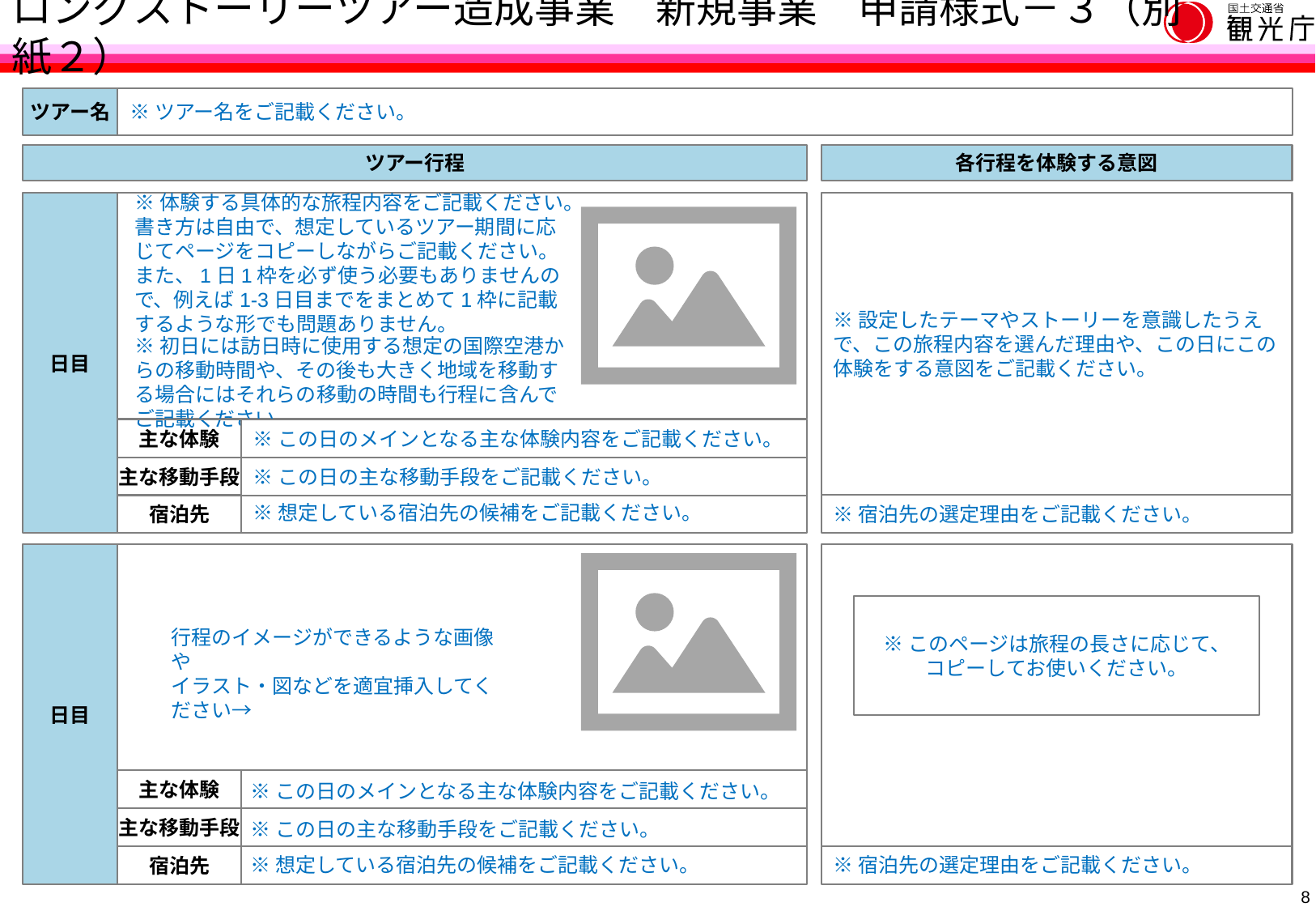

ロングストーリーツアー造成事業　新規事業　申請様式－３（別紙２）
ツアー名
※ツアー名をご記載ください。
ツアー行程
各行程を体験する意図
※体験する具体的な旅程内容をご記載ください。書き方は自由で、想定しているツアー期間に応じてページをコピーしながらご記載ください。また、1日1枠を必ず使う必要もありませんので、例えば1-3日目までをまとめて1枠に記載するような形でも問題ありません。

※設定したテーマやストーリーを意識したうえで、この旅程内容を選んだ理由や、この日にこの体験をする意図をご記載ください。
日目

※初日には訪日時に使用する想定の国際空港からの移動時間や、その後も大きく地域を移動する場合にはそれらの移動の時間も行程に含んでご記載ください。
※この日のメインとなる主な体験内容をご記載ください。
主な体験

※この日の主な移動手段をご記載ください。
主な移動手段
※想定している宿泊先の候補をご記載ください。
※宿泊先の選定理由をご記載ください。

宿泊先

日目

※このページは旅程の長さに応じて、
コピーしてお使いください。
行程のイメージができるような画像や
イラスト・図などを適宜挿入してください→
※この日のメインとなる主な体験内容をご記載ください。
主な体験

※この日の主な移動手段をご記載ください。
主な移動手段

※想定している宿泊先の候補をご記載ください。
※宿泊先の選定理由をご記載ください。
※想定している宿泊先の候補をご記載ください。

宿泊先

8